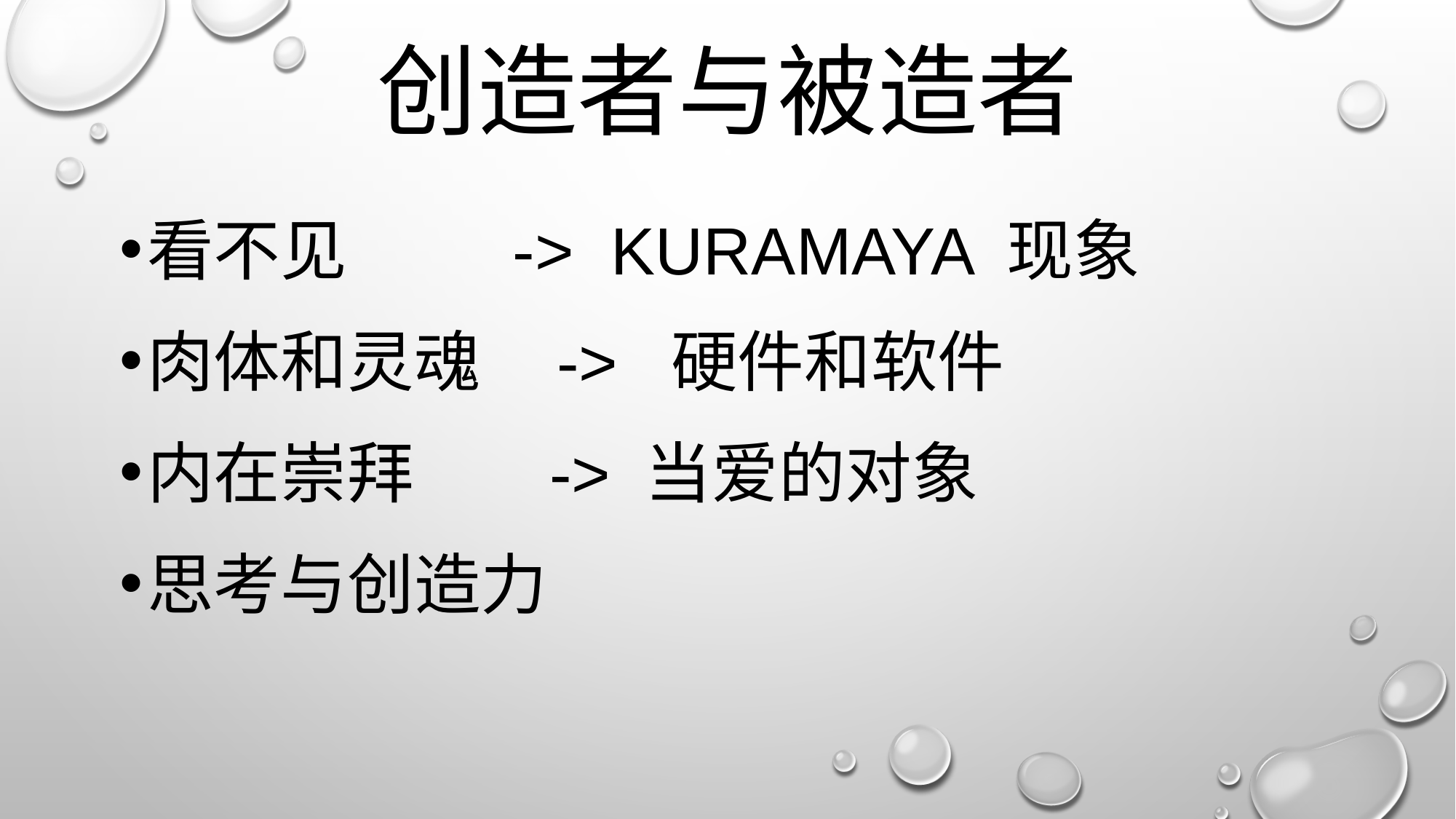

# 创造者与被造者
看不见          ->  Kuramaya 现象
肉体和灵魂    ->  硬件和软件
内在崇拜        -> 当爱的对象
思考与创造力